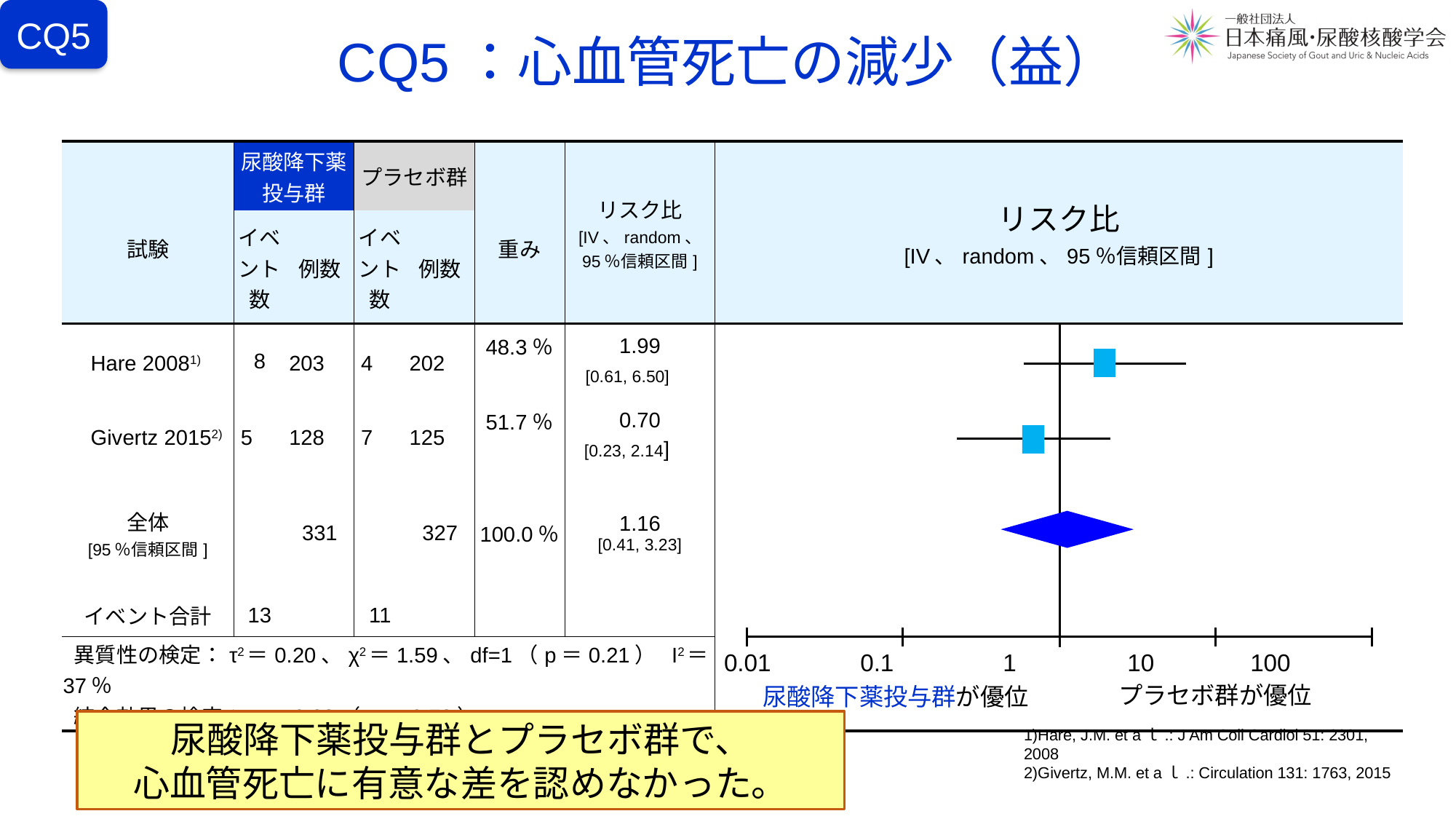

# CQ5：心血管死亡の減少（益）
CQ5
| 試験 | 尿酸降下薬 投与群 |  | プラセボ群 |  | 重み | リスク比 [IV、random、 95％信頼区間] | リスク比 [IV、random、95％信頼区間] |
| --- | --- | --- | --- | --- | --- | --- | --- |
|  | イベント数 | 例数 | イベント数 | 例数 |  |  |  |
| Hare 20081) | 8 | 203 | 4 | 202 | 48.3％ | 1.99 [0.61, 6.50] |  |
| Givertz 20152) | 5 | 128 | 7 | 125 | 51.7％ | 0.70 [0.23, 2.14] |  |
| 全体 [95％信頼区間] |  | 331 |  | 327 | 100.0％ | 1.16 [0.41, 3.23] |  |
| イベント合計 | 13 |  | 11 |  |  |  |  |
| 異質性の検定：τ2＝0.20、χ2＝1.59、df=1（p＝0.21） I2＝37％ 統合効果の検定：z＝0.28（p＝0.78） |  |  |  |  |  |  |  |

0.01              0.1                 1                  10                100
プラセボ群が優位
尿酸降下薬投与群が優位
尿酸降下薬投与群とプラセボ群で、
心血管死亡に有意な差を認めなかった。
1)Hare, J.M. et aｌ.: J Am Coil Cardiol 51: 2301, 2008
2)Givertz, M.M. et aｌ.: Circulation 131: 1763, 2015